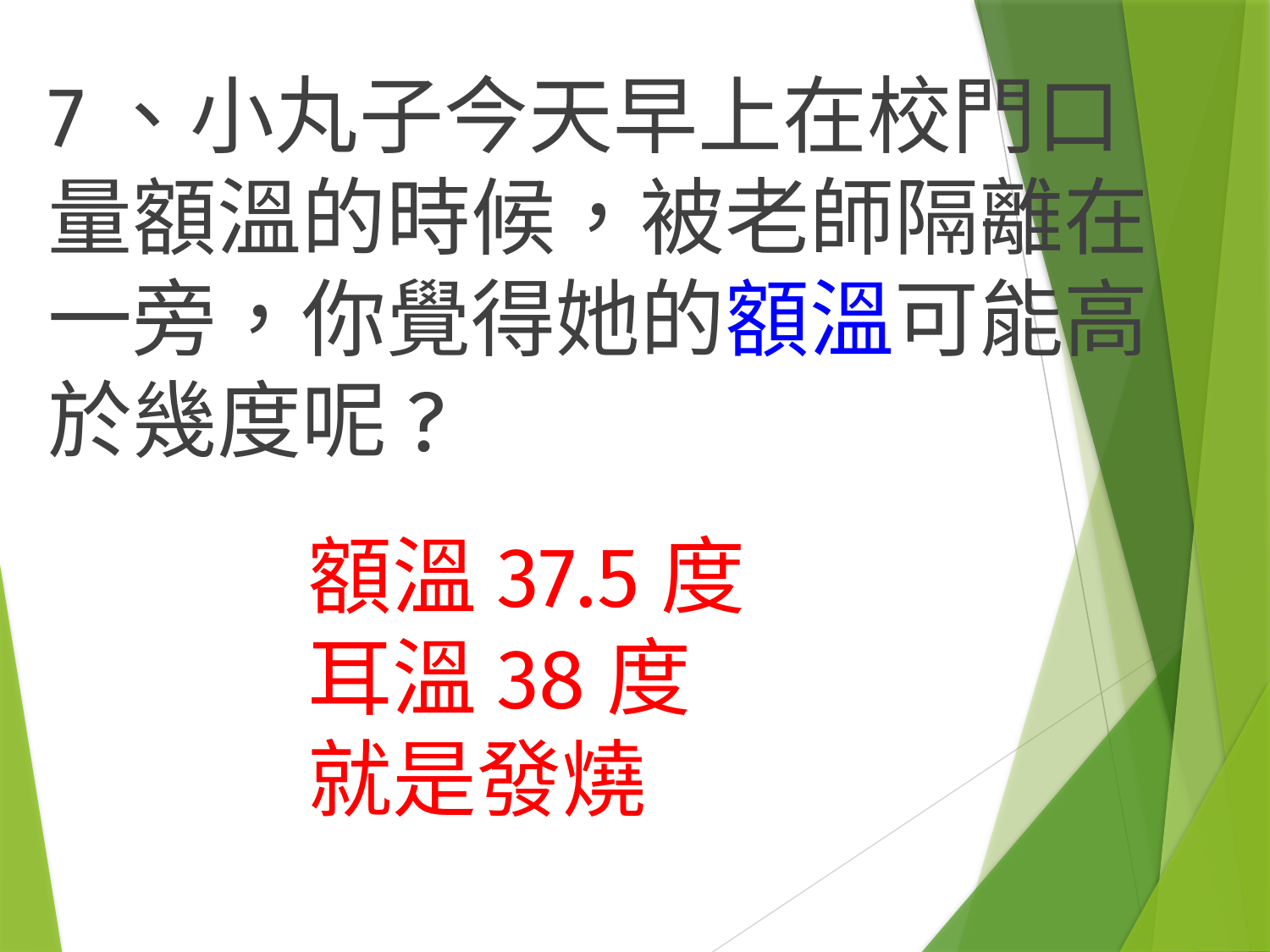

7、小丸子今天早上在校門口量額溫的時候，被老師隔離在一旁，你覺得她的額溫可能高於幾度呢?
額溫37.5度
耳溫38度
就是發燒